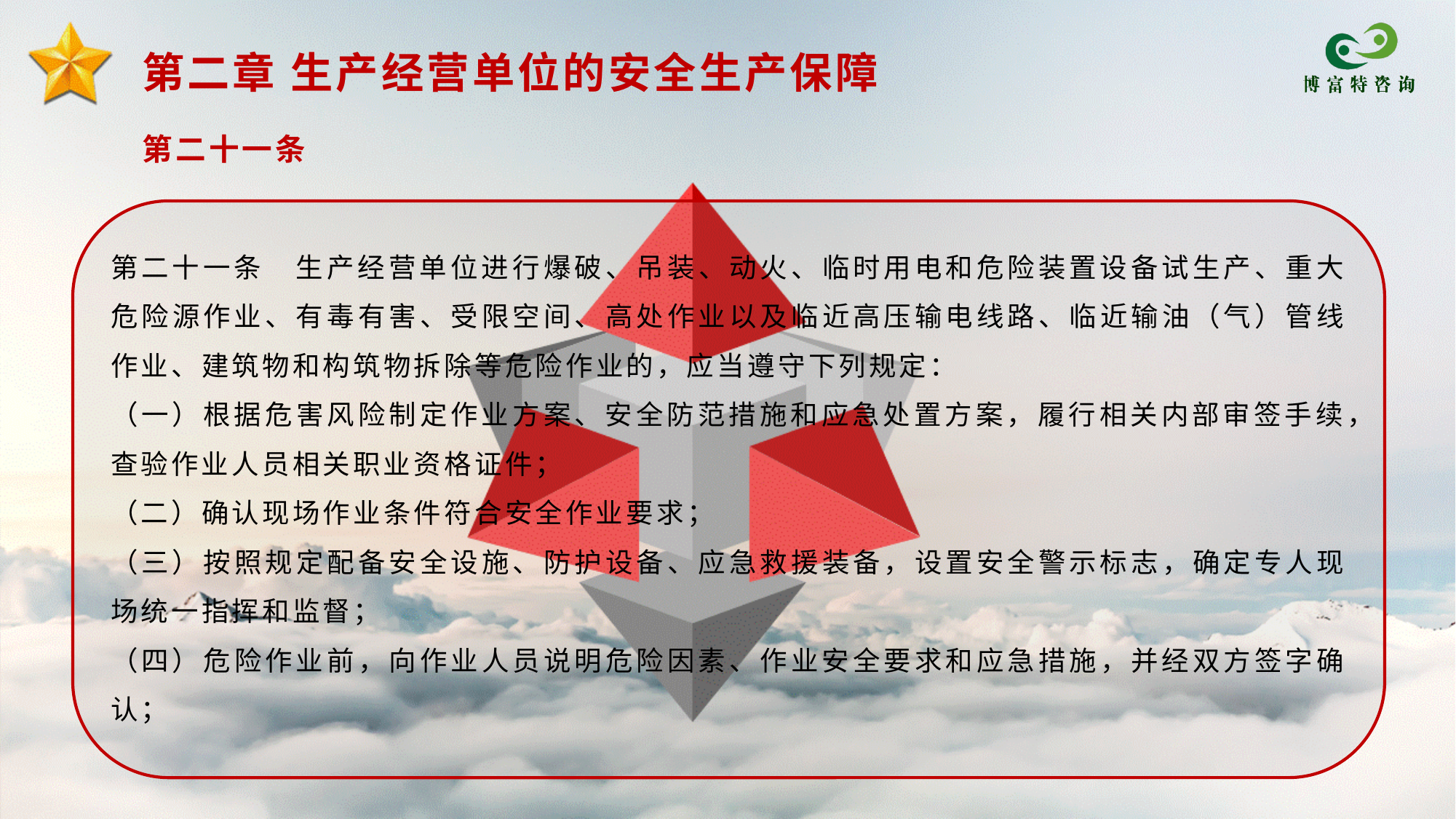

第二章 生产经营单位的安全生产保障
第二十一条
第二十一条　生产经营单位进行爆破、吊装、动火、临时用电和危险装置设备试生产、重大危险源作业、有毒有害、受限空间、高处作业以及临近高压输电线路、临近输油（气）管线作业、建筑物和构筑物拆除等危险作业的，应当遵守下列规定：
（一）根据危害风险制定作业方案、安全防范措施和应急处置方案，履行相关内部审签手续，查验作业人员相关职业资格证件；
（二）确认现场作业条件符合安全作业要求；
（三）按照规定配备安全设施、防护设备、应急救援装备，设置安全警示标志，确定专人现场统一指挥和监督；
（四）危险作业前，向作业人员说明危险因素、作业安全要求和应急措施，并经双方签字确认；